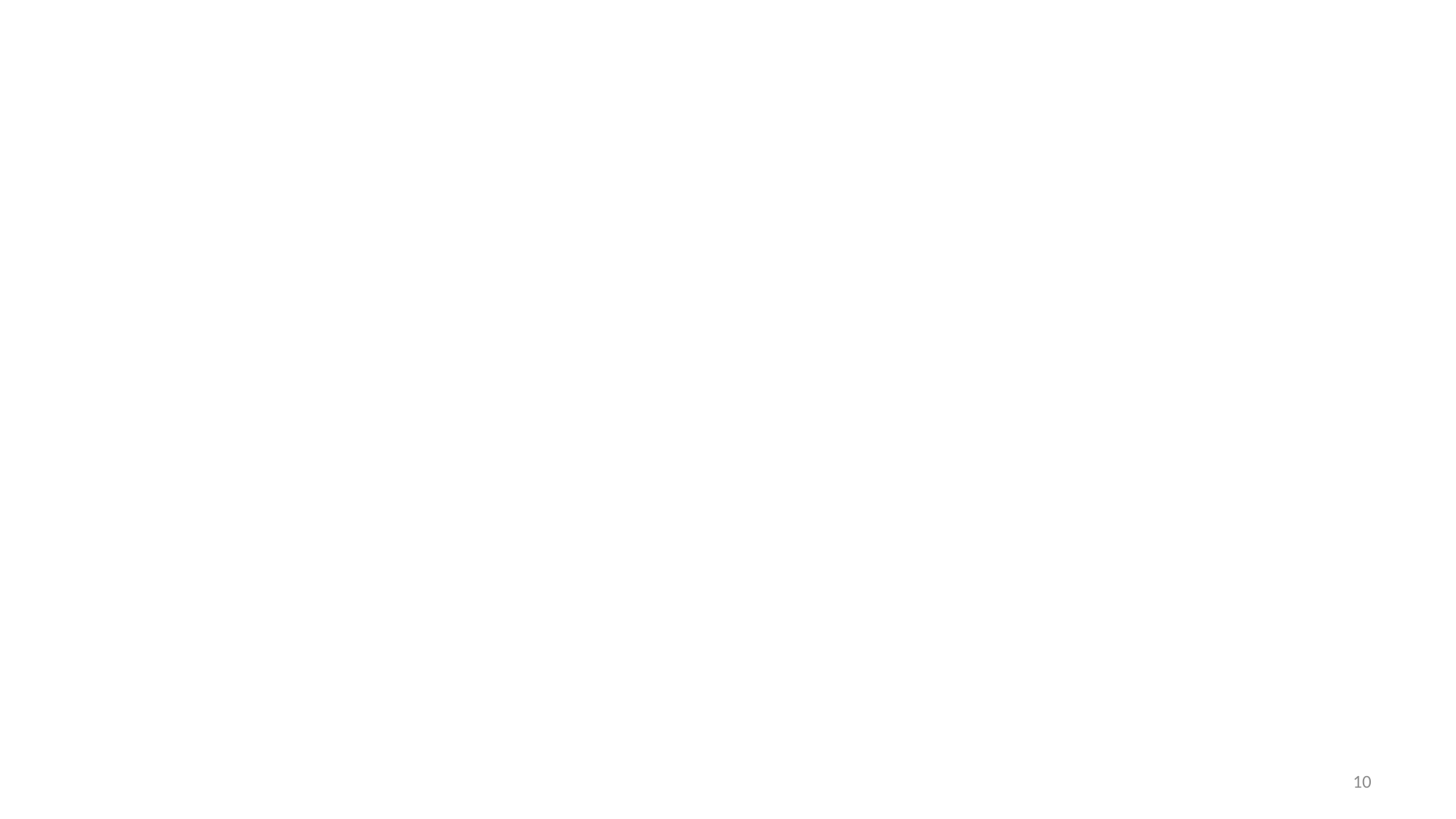

別府市から大分県内へ
全国の要配慮者の仕組みが進むことを願って
亡くなった多くの命に報いるため
生かされている者の責務を果たす
10